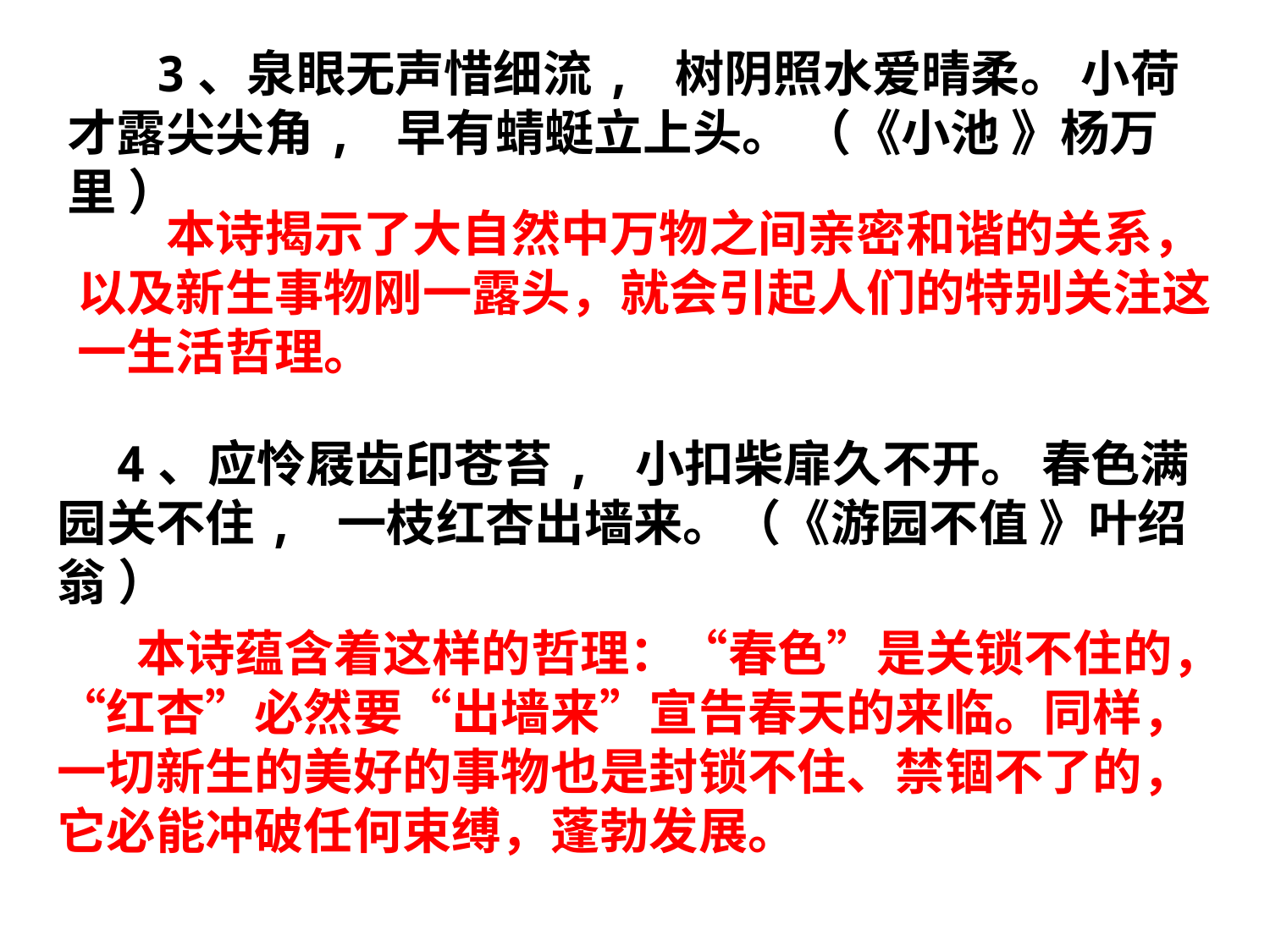

3、泉眼无声惜细流, 树阴照水爱晴柔。 小荷才露尖尖角, 早有蜻蜓立上头。 （《小池 》杨万里 ）
       本诗揭示了大自然中万物之间亲密和谐的关系，以及新生事物刚一露头，就会引起人们的特别关注这一生活哲理。
  4、应怜屐齿印苍苔, 小扣柴扉久不开。 春色满园关不住, 一枝红杏出墙来。（《游园不值 》叶绍翁 ）
      本诗蕴含着这样的哲理：“春色”是关锁不住的，“红杏”必然要“出墙来”宣告春天的来临。同样，一切新生的美好的事物也是封锁不住、禁锢不了的，它必能冲破任何束缚，蓬勃发展。